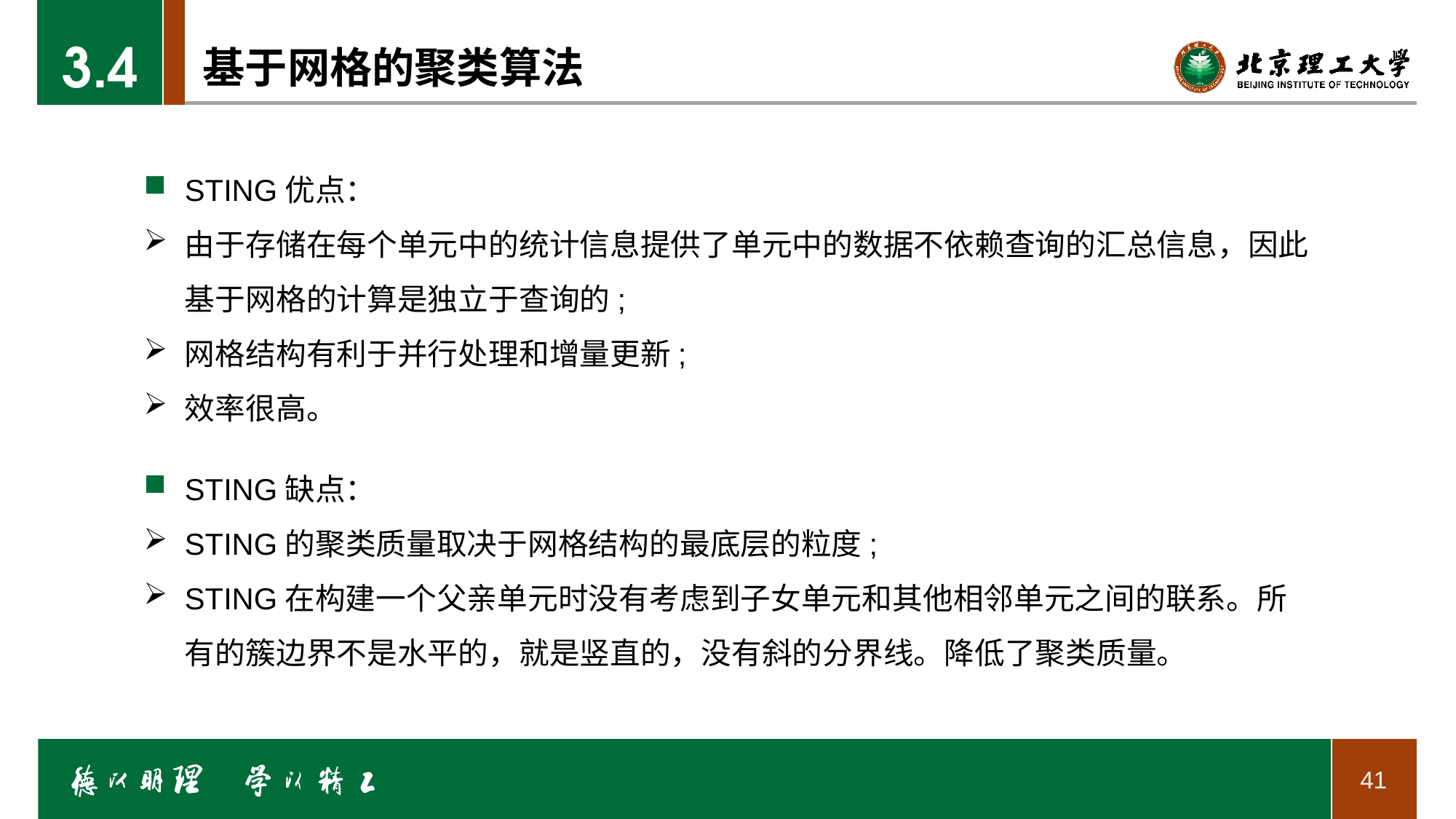

3.4
# 基于网格的聚类算法
STING优点：
由于存储在每个单元中的统计信息提供了单元中的数据不依赖查询的汇总信息，因此基于网格的计算是独立于查询的;
网格结构有利于并行处理和增量更新;
效率很高。
STING缺点：
STING的聚类质量取决于网格结构的最底层的粒度;
STING在构建一个父亲单元时没有考虑到子女单元和其他相邻单元之间的联系。所有的簇边界不是水平的，就是竖直的，没有斜的分界线。降低了聚类质量。